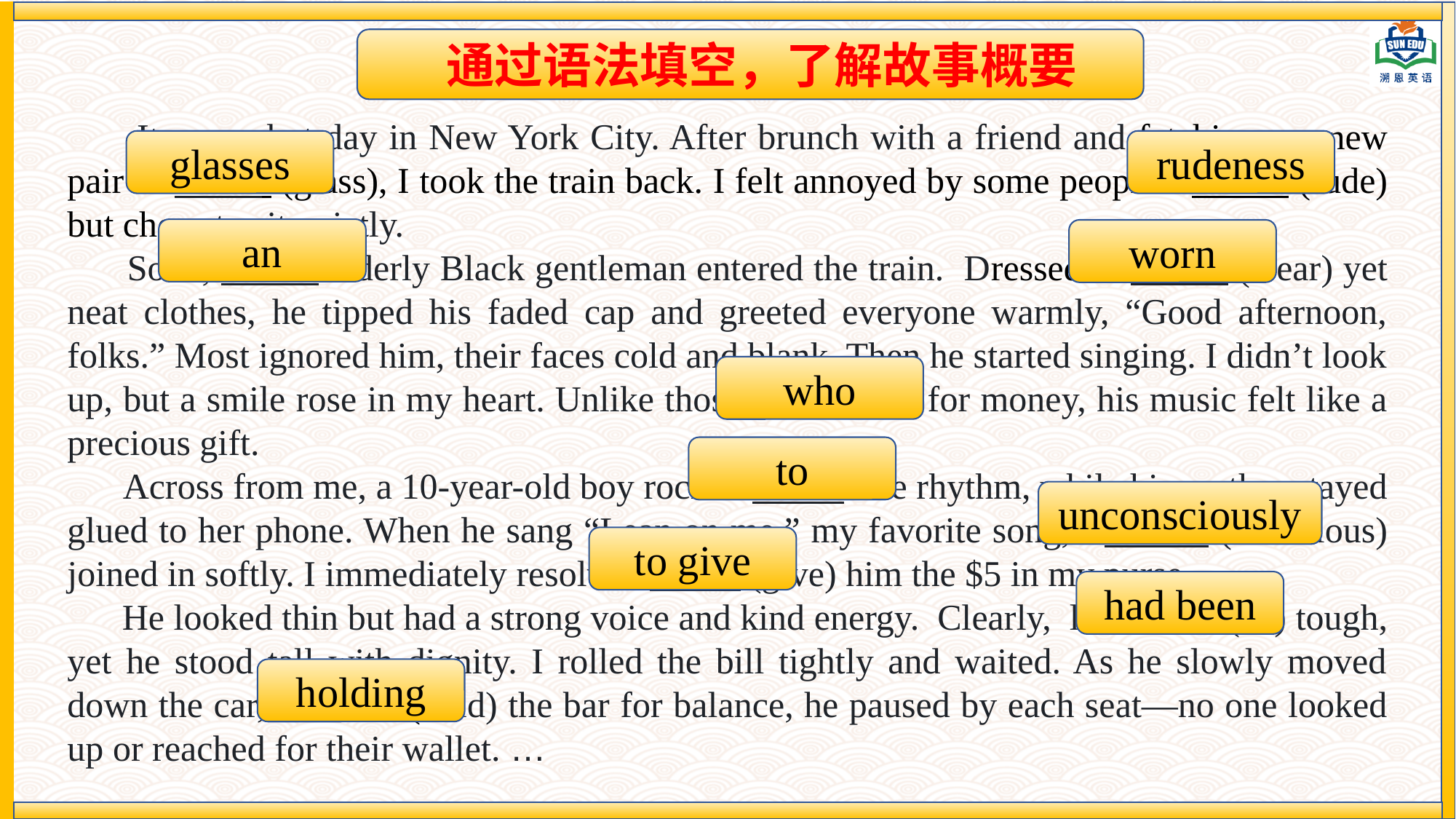

通过语法填空，了解故事概要
      It was a hot day in New York City. After brunch with a friend and fetching my new pair of     1     (glass), I took the train back. I felt annoyed by some people’s     2     (rude) but chose to sit quietly.
      Soon,     3     elderly Black gentleman entered the train.  Dressed in     4     (wear) yet neat clothes, he tipped his faded cap and greeted everyone warmly, “Good afternoon, folks.” Most ignored him, their faces cold and blank. Then he started singing. I didn’t look up, but a smile rose in my heart. Unlike those     5     beg for money, his music felt like a precious gift.
      Across from me, a 10-year-old boy rocked     6      the rhythm, while his mother stayed glued to her phone. When he sang “Lean on me,” my favorite song, I     7     (conscious) joined in softly. I immediately resolved     8     (give) him the $5 in my purse.
      He looked thin but had a strong voice and kind energy.  Clearly,  life     9     (be) tough, yet he stood tall with dignity. I rolled the bill tightly and waited. As he slowly moved down the car,     10     (hold) the bar for balance, he paused by each seat—no one looked up or reached for their wallet. …
glasses
rudeness
an
worn
who
to
unconsciously
to give
had been
holding